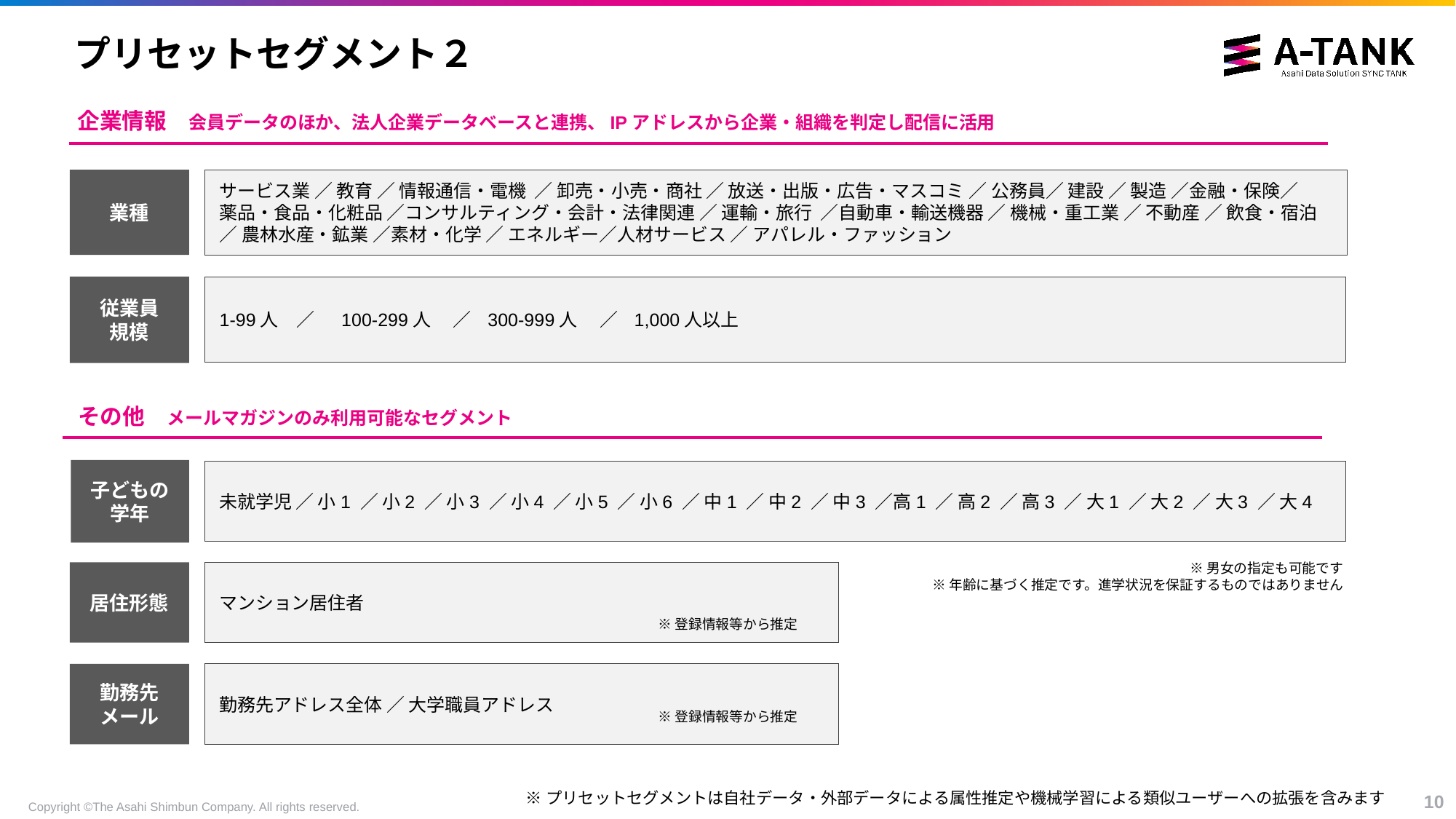

# プリセットセグメント２
企業情報​　会員データのほか、法人企業データベースと連携、IPアドレスから企業・組織を判定し配信に活用
業種
サービス業 ／ 教育 ／ 情報通信・電機  ／ 卸売・小売・商社 ／ 放送・出版・広告・マスコミ ／ 公務員／ 建設 ／ 製造 ／金融・保険／
薬品・食品・化粧品 ／コンサルティング・会計・法律関連 ／ 運輸・旅行  ／自動車・輸送機器 ／ 機械・重工業 ／ 不動産 ／ 飲食・宿泊 ／ 農林水産・鉱業 ／素材・化学 ／ エネルギー／人材サービス ／ アパレル・ファッション
従業員
規模
1-99人　／　 100-299人　 ／   300-999人　 ／   1,000人以上
その他​　メールマガジンのみ利用可能なセグメント
子どもの学年
未就学児 ／ 小1 ／ 小2 ／ 小3 ／ 小4 ／ 小5 ／ 小6 ／ 中1 ／ 中2 ／ 中3 ／高1 ／ 高2 ／ 高3 ／ 大1 ／ 大2 ／ 大3 ／ 大4
※男女の指定も可能です
※年齢に基づく推定です。進学状況を保証するものではありません
居住形態
マンション居住者
※登録情報等から推定
勤務先
メール
勤務先アドレス全体 ／ 大学職員アドレス
※登録情報等から推定
※プリセットセグメントは自社データ・外部データによる属性推定や機械学習による類似ユーザーへの拡張を含みます
10